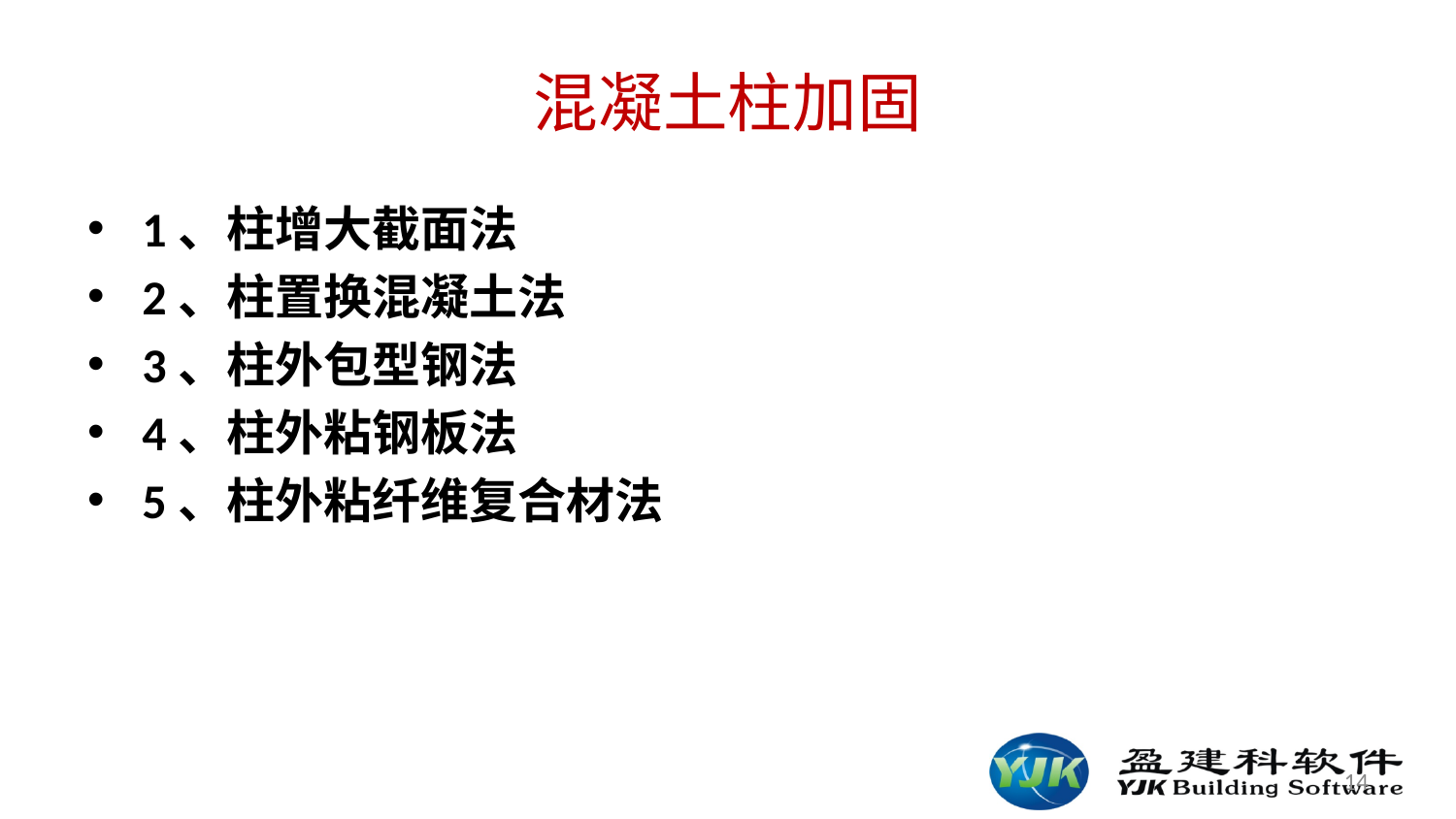

# 混凝土柱加固
1、柱增大截面法
2、柱置换混凝土法
3、柱外包型钢法
4、柱外粘钢板法
5、柱外粘纤维复合材法

14